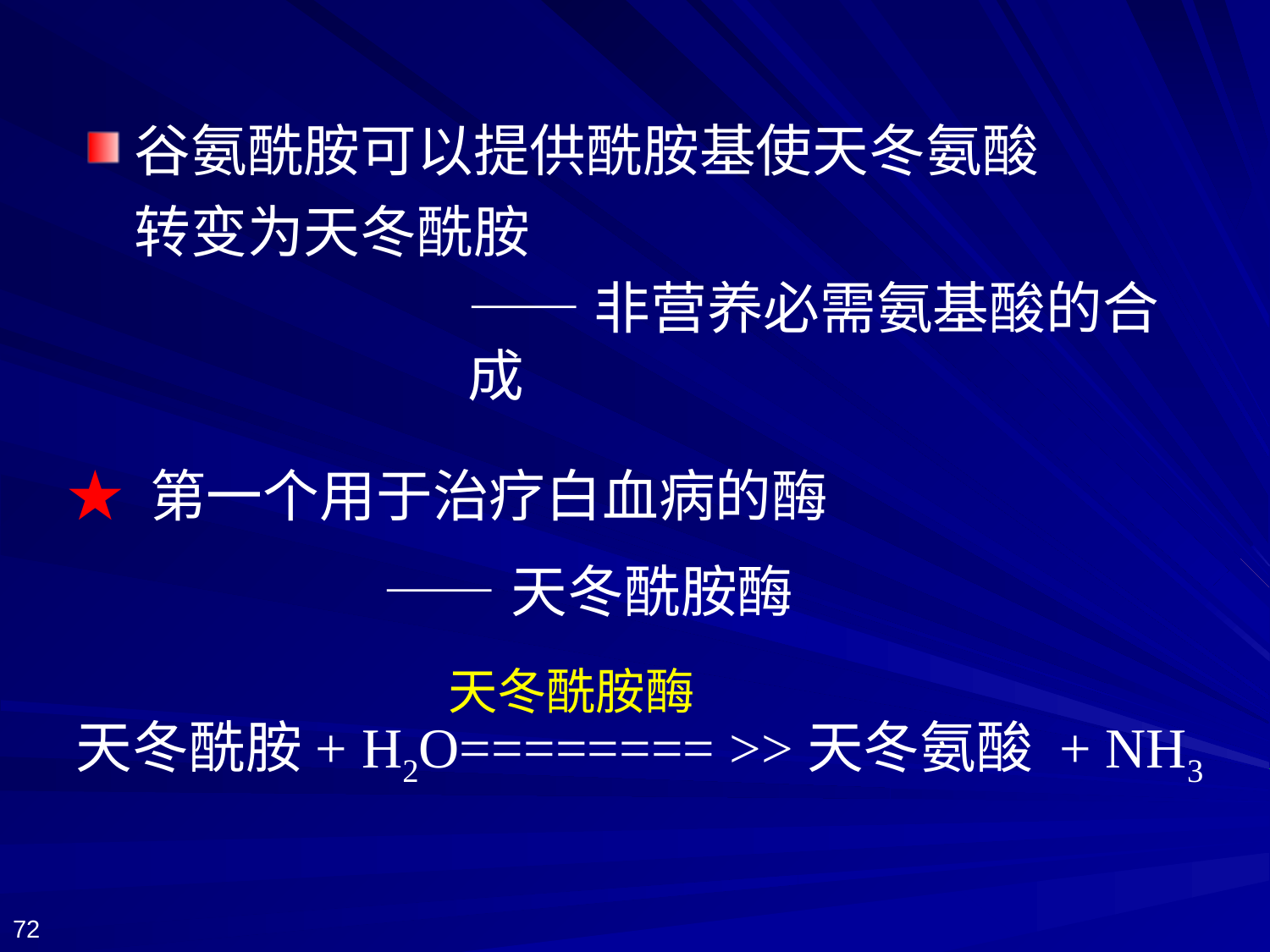

谷氨酰胺可以提供酰胺基使天冬氨酸转变为天冬酰胺
——非营养必需氨基酸的合成
★ 第一个用于治疗白血病的酶
                         ——天冬酰胺酶
天冬酰胺酶
天冬酰胺+ H2O======== >>天冬氨酸 + NH3
72